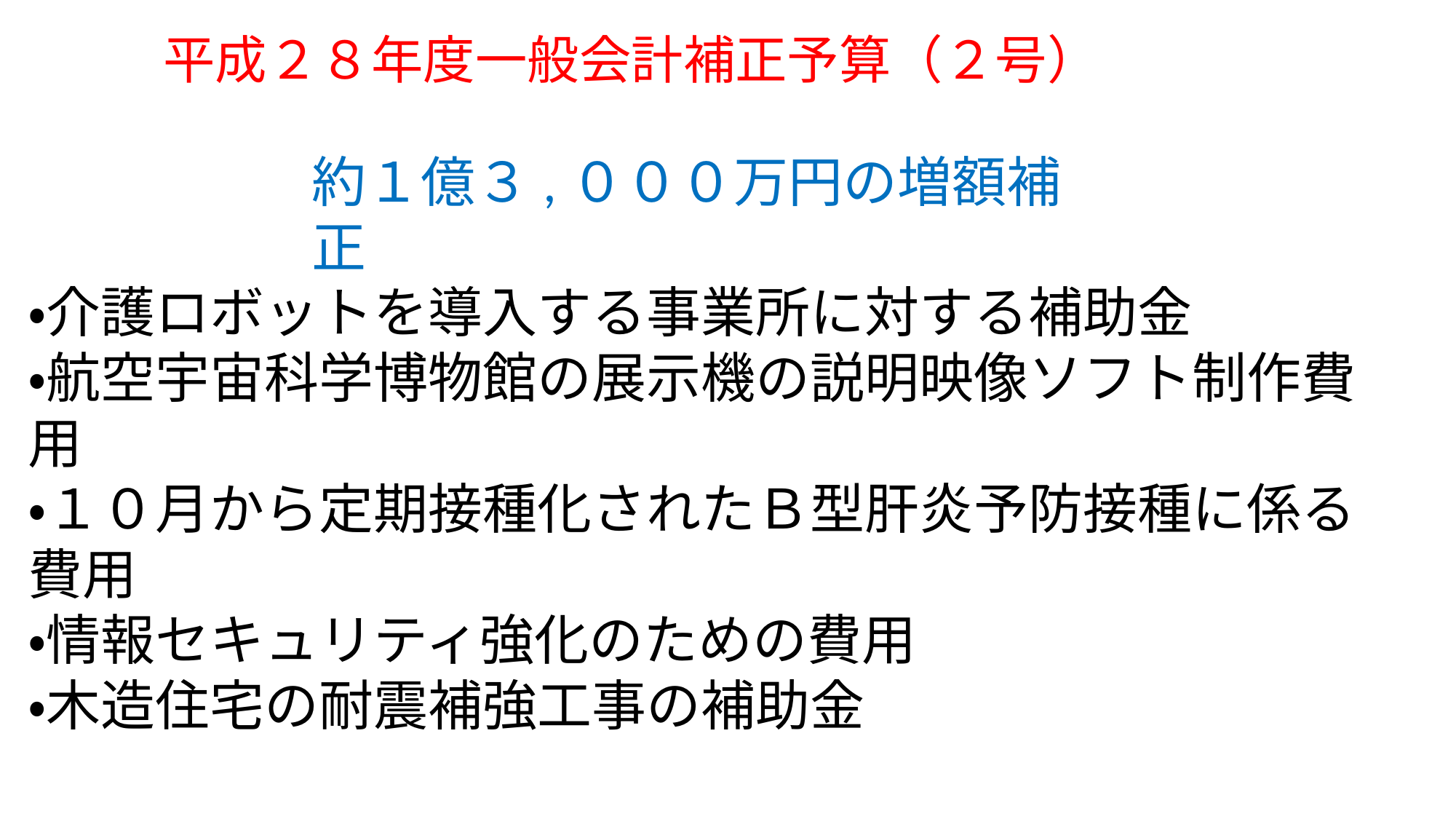

# 平成２８年度一般会計補正予算（２号）
約１億３,０００万円の増額補正
・介護ロボットを導入する事業所に対する補助金
・航空宇宙科学博物館の展示機の説明映像ソフト制作費用
・１０月から定期接種化されたＢ型肝炎予防接種に係る費用
・情報セキュリティ強化のための費用
・木造住宅の耐震補強工事の補助金